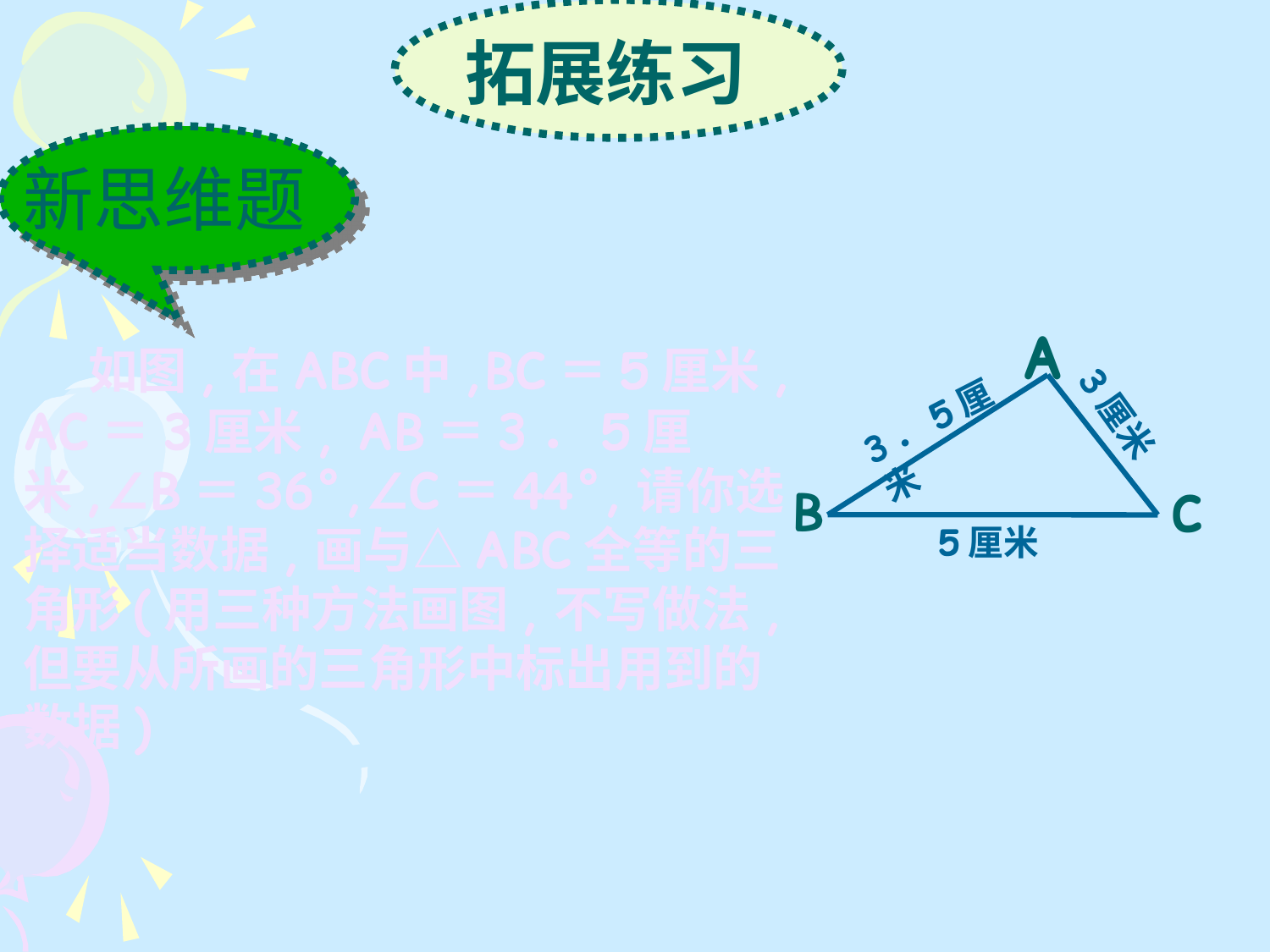

拓展练习

新思维题
A

3．5厘米
3厘米
B
C
5厘米

    如图,在ABC中,BC＝5厘米,AC＝3厘米, AB＝3．5厘米,∠B＝36°,∠C＝44°,请你选择适当数据,画与△ABC全等的三角形(用三种方法画图,不写做法,但要从所画的三角形中标出用到的数据)